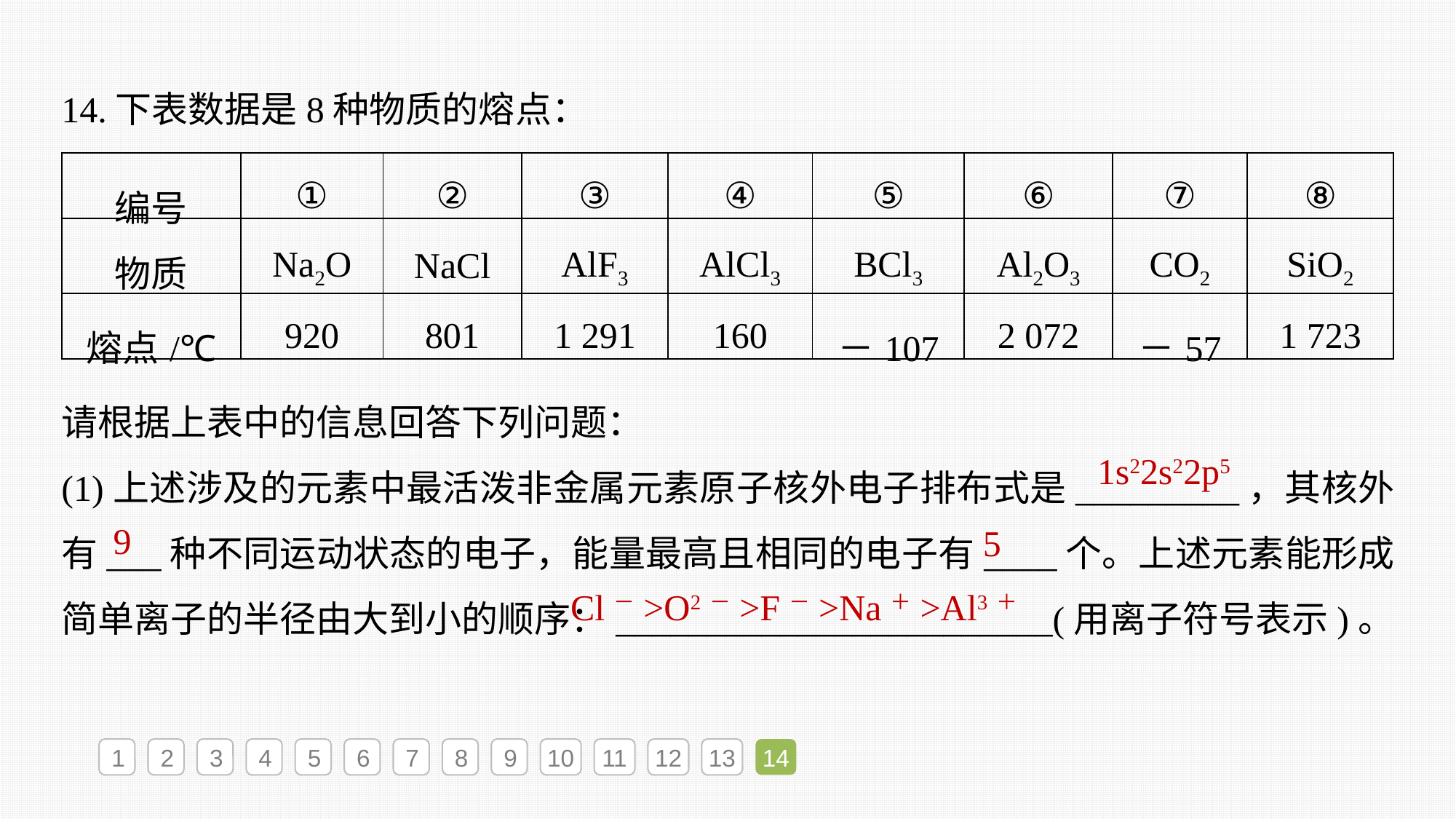

14.下表数据是8种物质的熔点：
| 编号 | ① | ② | ③ | ④ | ⑤ | ⑥ | ⑦ | ⑧ |
| --- | --- | --- | --- | --- | --- | --- | --- | --- |
| 物质 | Na2O | NaCl | AlF3 | AlCl3 | BCl3 | Al2O3 | CO2 | SiO2 |
| 熔点/℃ | 920 | 801 | 1 291 | 160 | －107 | 2 072 | －57 | 1 723 |
请根据上表中的信息回答下列问题：
(1)上述涉及的元素中最活泼非金属元素原子核外电子排布式是_________，其核外有___种不同运动状态的电子，能量最高且相同的电子有____个。上述元素能形成简单离子的半径由大到小的顺序：________________________(用离子符号表示)。
1s22s22p5
9
5
Cl－>O2－>F－>Na＋>Al3＋
1
2
3
4
5
6
7
8
9
10
11
12
13
14